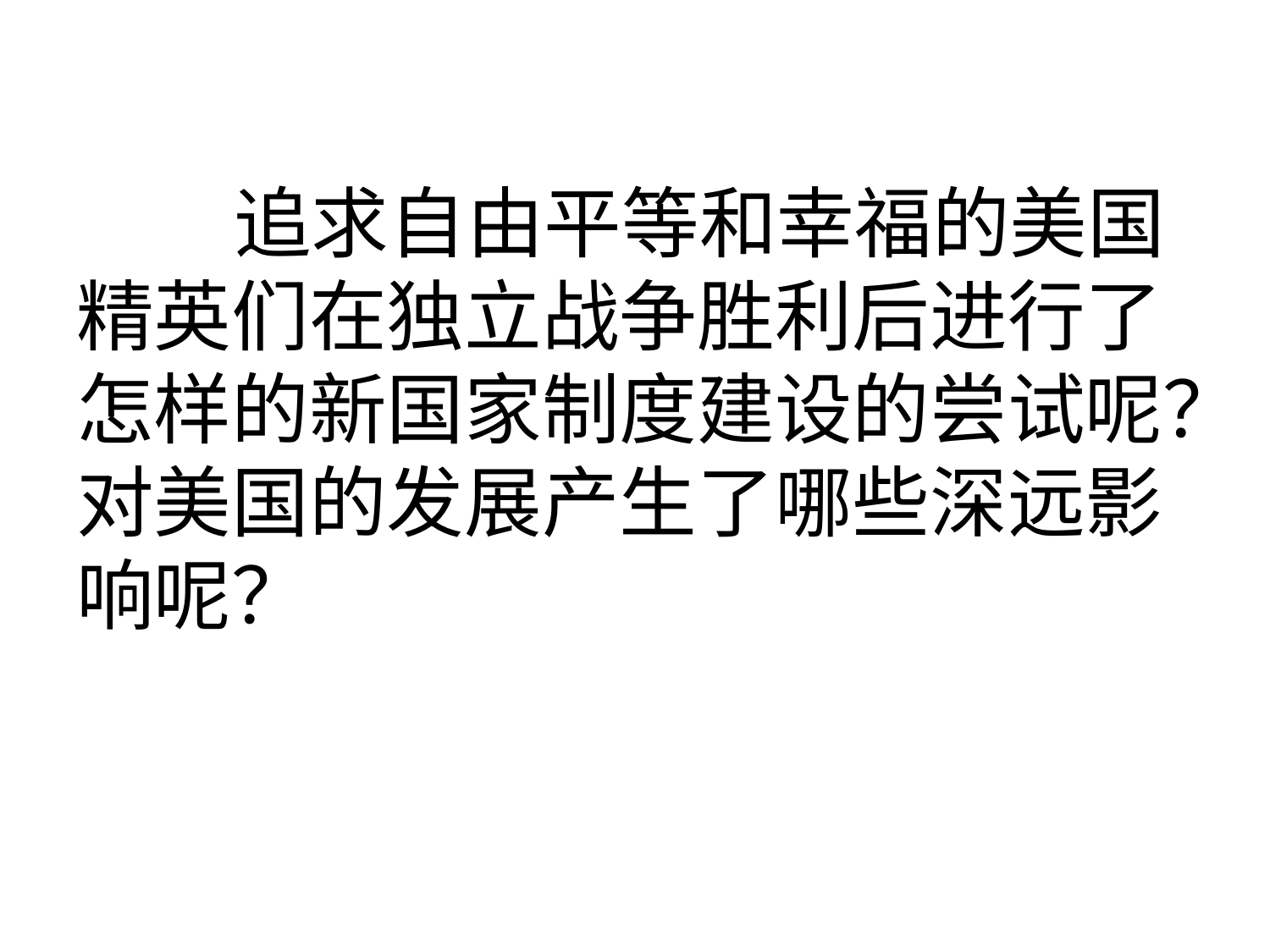

# 追求自由平等和幸福的美国精英们在独立战争胜利后进行了怎样的新国家制度建设的尝试呢？对美国的发展产生了哪些深远影响呢？